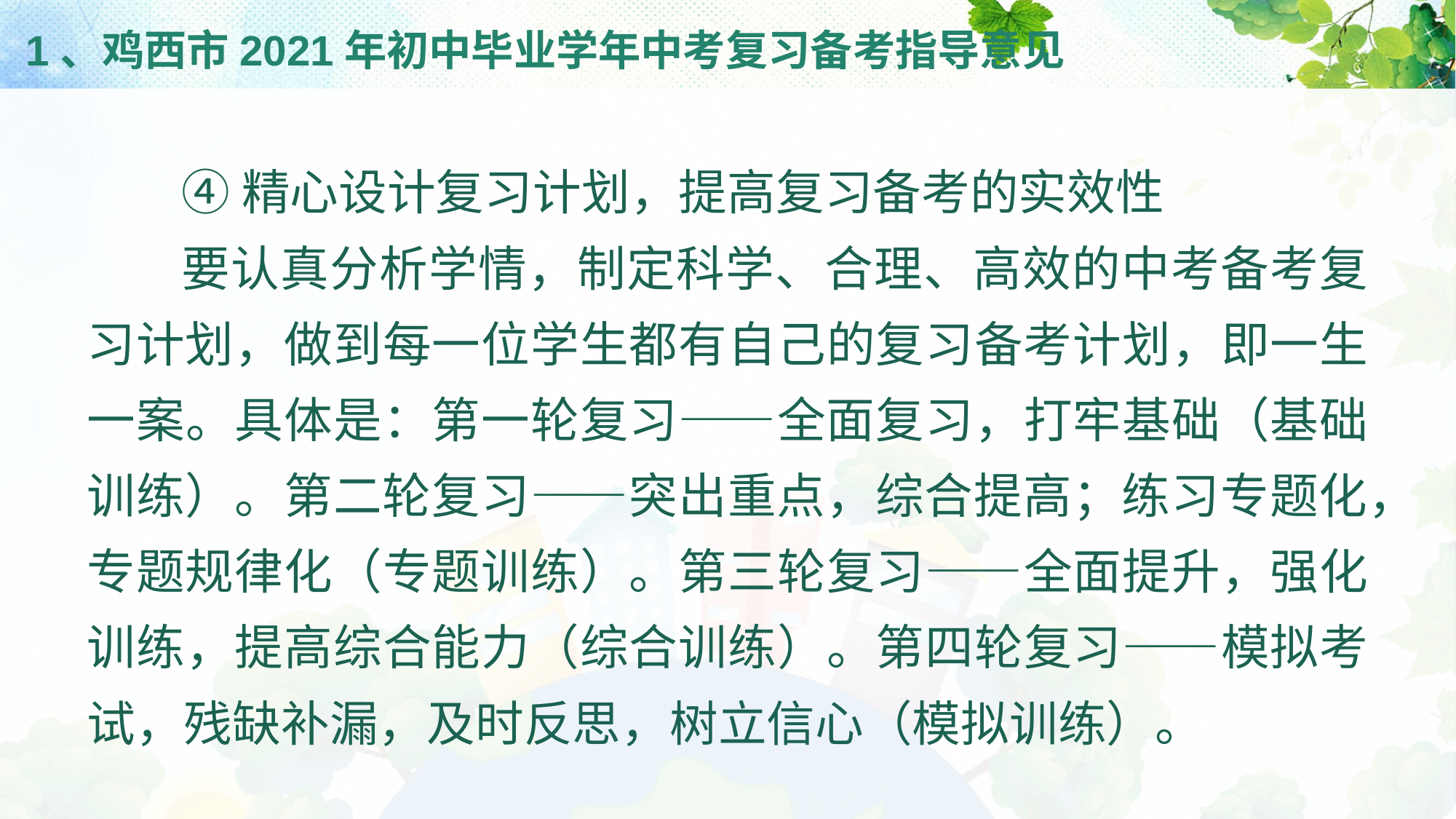

# 1、鸡西市2021年初中毕业学年中考复习备考指导意见
④精心设计复习计划，提高复习备考的实效性
要认真分析学情，制定科学、合理、高效的中考备考复习计划，做到每一位学生都有自己的复习备考计划，即一生一案。具体是：第一轮复习——全面复习，打牢基础（基础训练）。第二轮复习——突出重点，综合提高；练习专题化，专题规律化（专题训练）。第三轮复习——全面提升，强化训练，提高综合能力（综合训练）。第四轮复习——模拟考试，残缺补漏，及时反思，树立信心（模拟训练）。